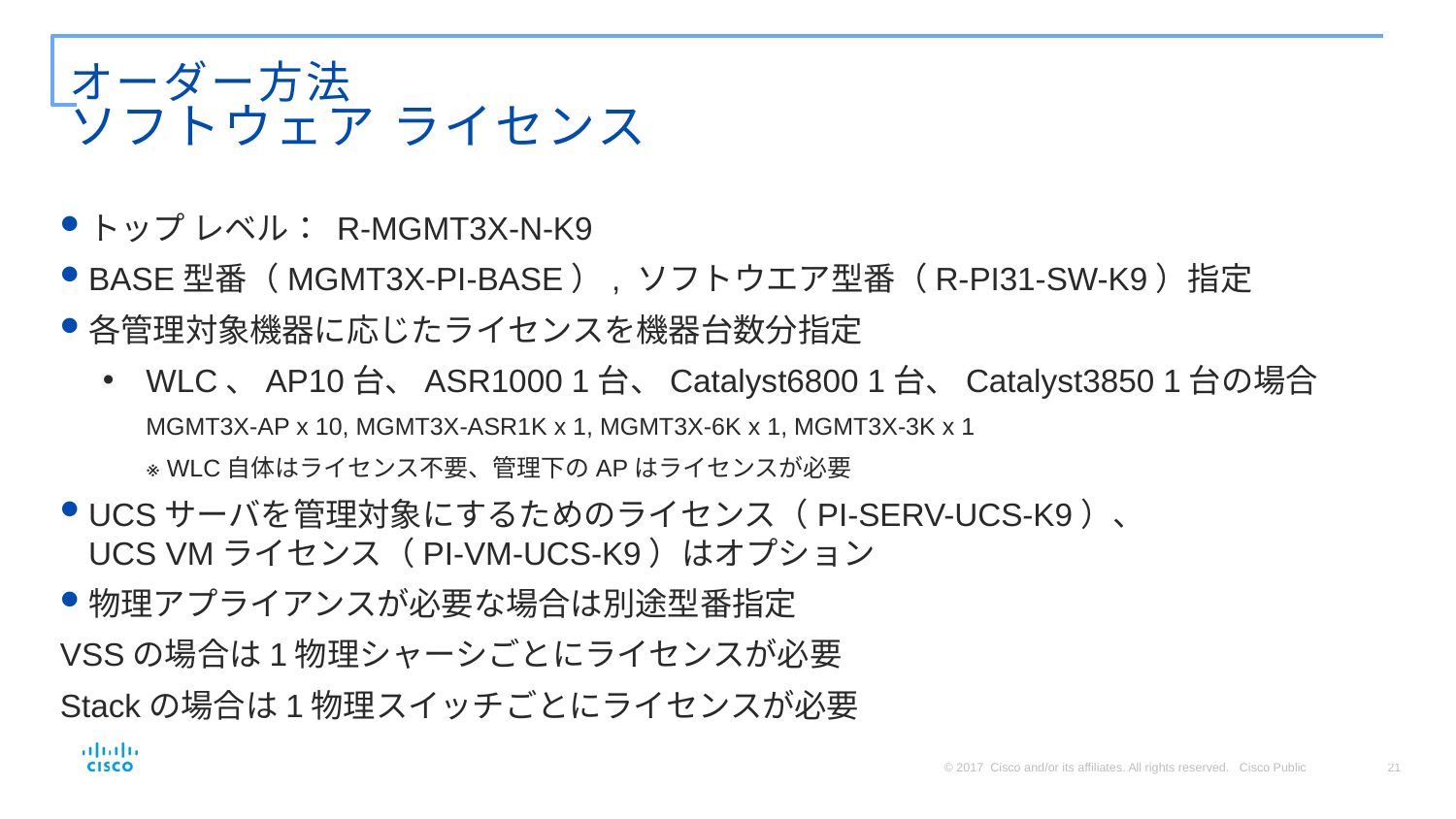

# オーダー方法 ソフトウェア ライセンス
トップ レベル： R-MGMT3X-N-K9
BASE型番（MGMT3X-PI-BASE）, ソフトウエア型番（R-PI31-SW-K9）指定
各管理対象機器に応じたライセンスを機器台数分指定
WLC、AP10台、ASR1000 1台、Catalyst6800 1台、Catalyst3850 1台の場合
MGMT3X-AP x 10, MGMT3X-ASR1K x 1, MGMT3X-6K x 1, MGMT3X-3K x 1
※ WLC自体はライセンス不要、管理下のAPはライセンスが必要
UCSサーバを管理対象にするためのライセンス（PI-SERV-UCS-K9）、
UCS VMライセンス（PI-VM-UCS-K9）はオプション
物理アプライアンスが必要な場合は別途型番指定
VSSの場合は1物理シャーシごとにライセンスが必要
Stackの場合は1物理スイッチごとにライセンスが必要